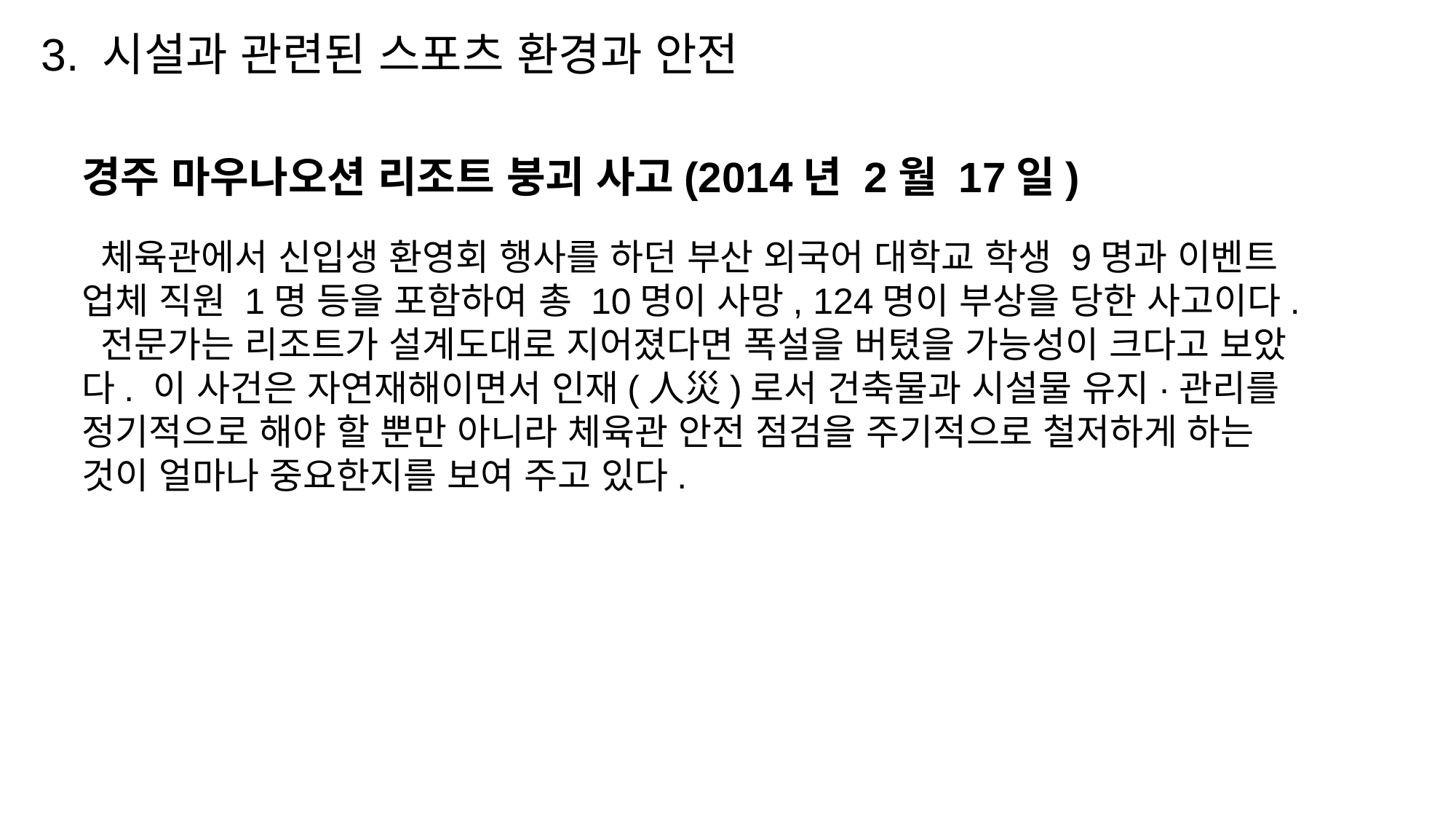

3. 시설과 관련된 스포츠 환경과 안전
경주 마우나오션 리조트 붕괴 사고(2014년 2월 17일)

 체육관에서 신입생 환영회 행사를 하던 부산 외국어 대학교 학생 9명과 이벤트 업체 직원 1명 등을 포함하여 총 10명이 사망, 124명이 부상을 당한 사고이다.
 전문가는 리조트가 설계도대로 지어졌다면 폭설을 버텼을 가능성이 크다고 보았다. 이 사건은 자연재해이면서 인재(人災)로서 건축물과 시설물 유지·관리를 정기적으로 해야 할 뿐만 아니라 체육관 안전 점검을 주기적으로 철저하게 하는 것이 얼마나 중요한지를 보여 주고 있다.